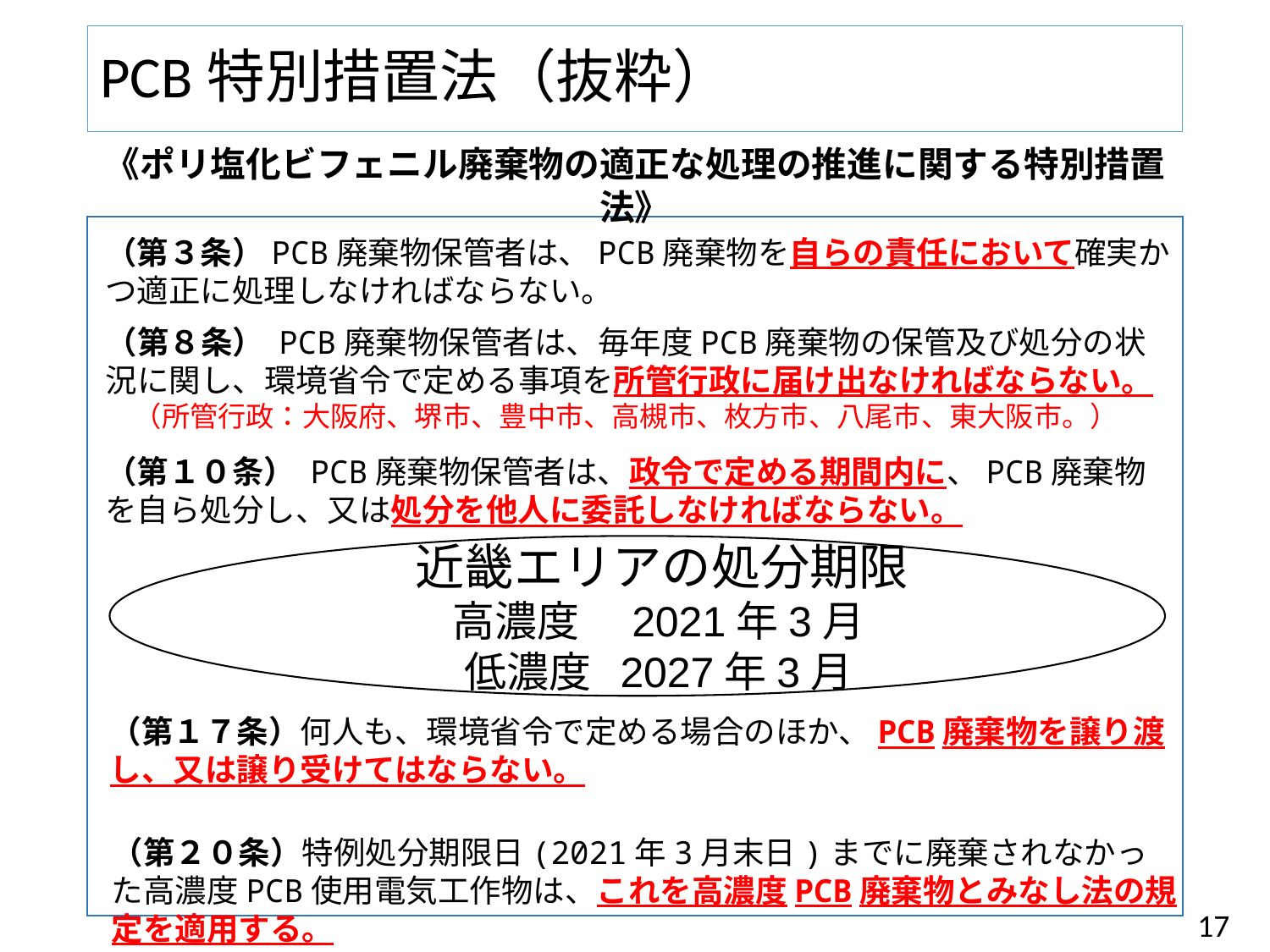

# PCB特別措置法（抜粋）
《ポリ塩化ビフェニル廃棄物の適正な処理の推進に関する特別措置法》

（第３条）PCB廃棄物保管者は、PCB廃棄物を自らの責任において確実かつ適正に処理しなければならない。
（第８条） PCB廃棄物保管者は、毎年度PCB廃棄物の保管及び処分の状況に関し、環境省令で定める事項を所管行政に届け出なければならない。
　（所管行政：大阪府、堺市、豊中市、高槻市、枚方市、八尾市、東大阪市。）
（第１０条） PCB廃棄物保管者は、政令で定める期間内に、PCB廃棄物を自ら処分し、又は処分を他人に委託しなければならない。
　近畿エリアの処分期限
　高濃度　2021年3月
　低濃度  2027年3月
（第１７条）何人も、環境省令で定める場合のほか、PCB廃棄物を譲り渡し、又は譲り受けてはならない。
（第２０条）特例処分期限日(2021年3月末日)までに廃棄されなかった高濃度PCB使用電気工作物は、これを高濃度PCB廃棄物とみなし法の規定を適用する。